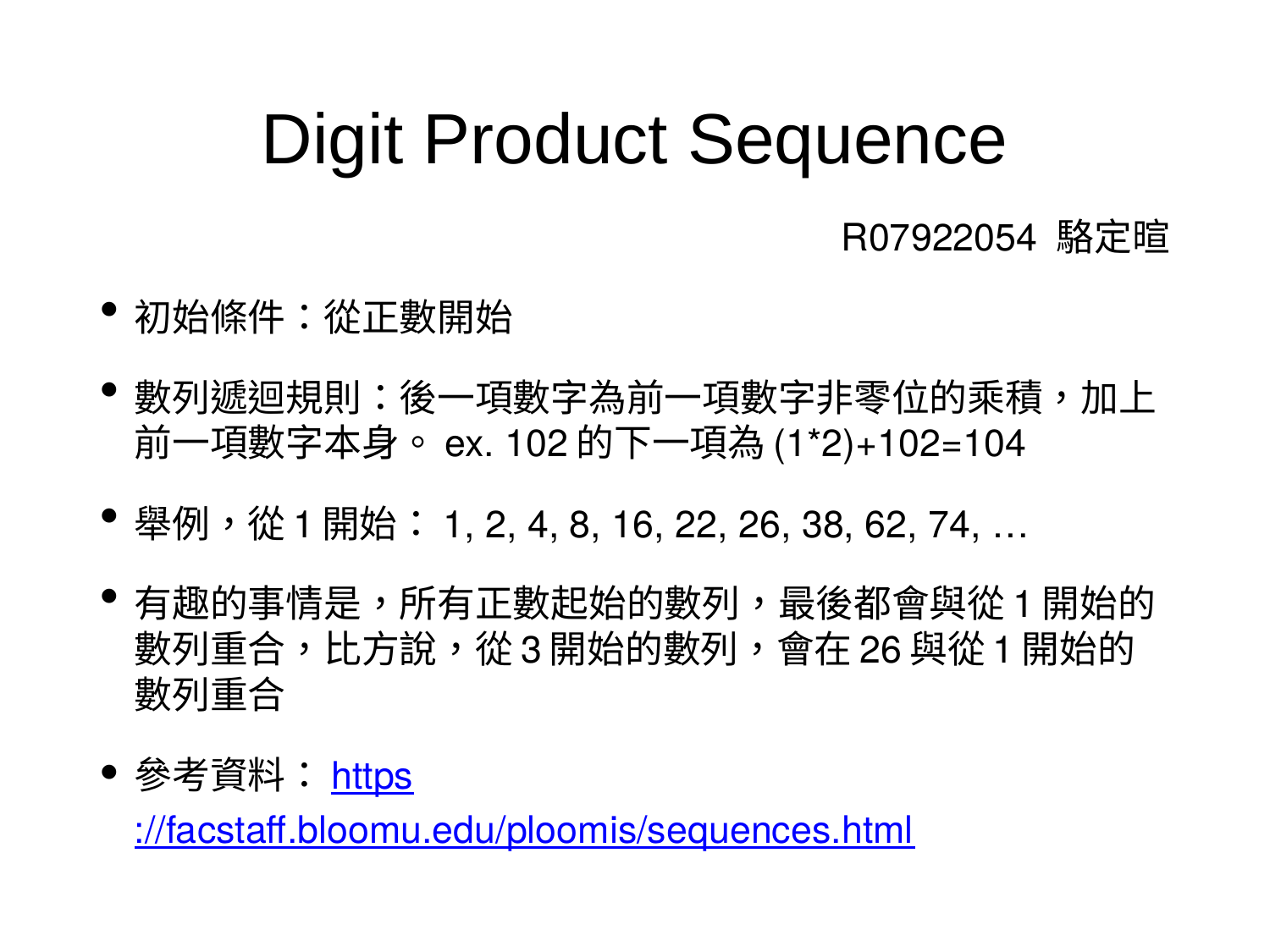

Digit Product Sequence
R07922054 駱定暄
初始條件：從正數開始
數列遞迴規則：後一項數字為前一項數字非零位的乘積，加上前一項數字本身。ex. 102的下一項為(1*2)+102=104
舉例，從1開始：1, 2, 4, 8, 16, 22, 26, 38, 62, 74, …
有趣的事情是，所有正數起始的數列，最後都會與從1開始的數列重合，比方說，從3開始的數列，會在26與從1開始的數列重合
參考資料：https://facstaff.bloomu.edu/ploomis/sequences.html